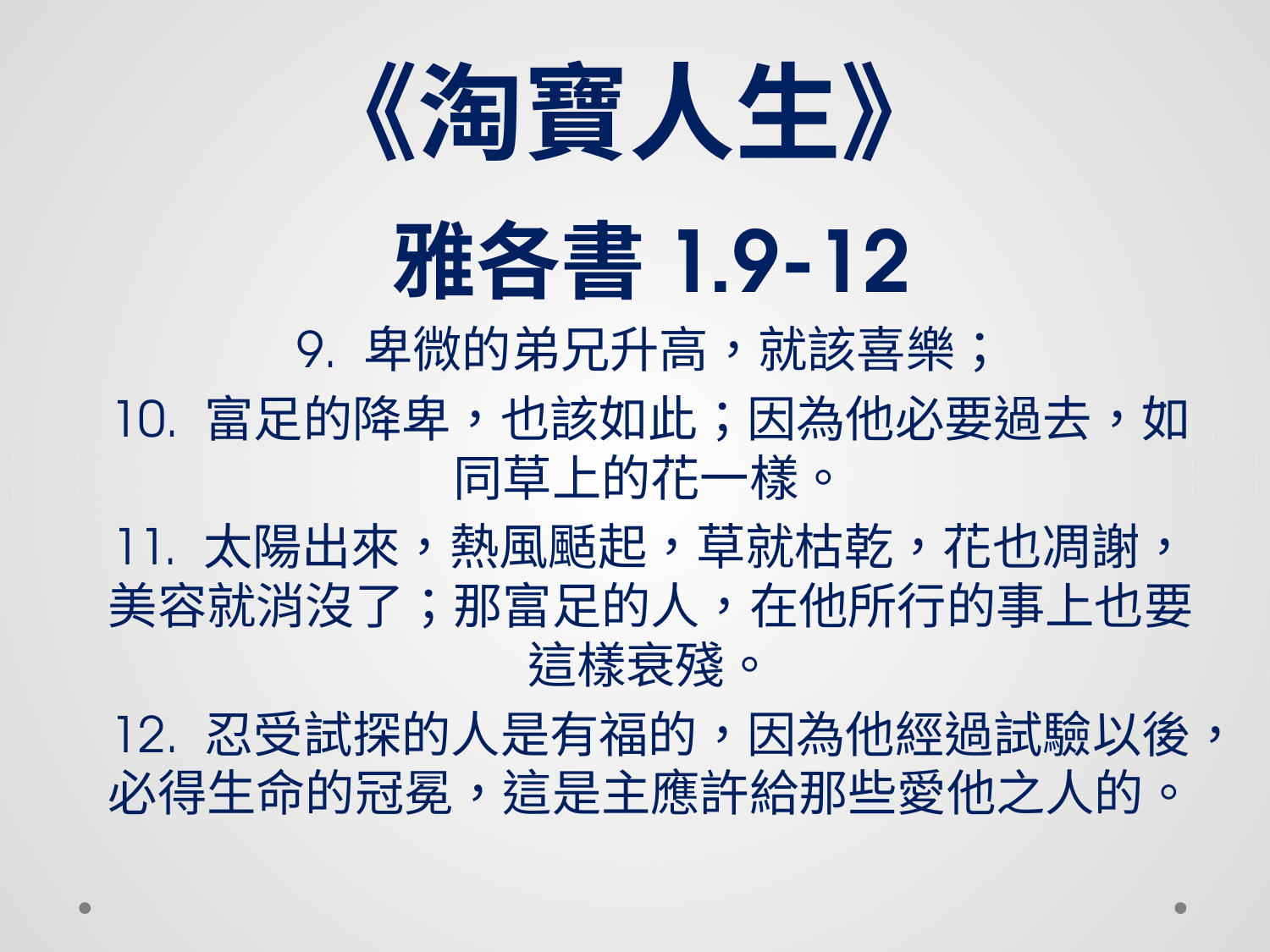

# 《淘寶人生》
雅各書1.9-12
9. 卑微的弟兄升高，就該喜樂；
10. 富足的降卑，也該如此；因為他必要過去，如同草上的花一樣。
11. 太陽出來，熱風颳起，草就枯乾，花也凋謝，美容就消沒了；那富足的人，在他所行的事上也要這樣衰殘。
12. 忍受試探的人是有福的，因為他經過試驗以後，必得生命的冠冕，這是主應許給那些愛他之人的。